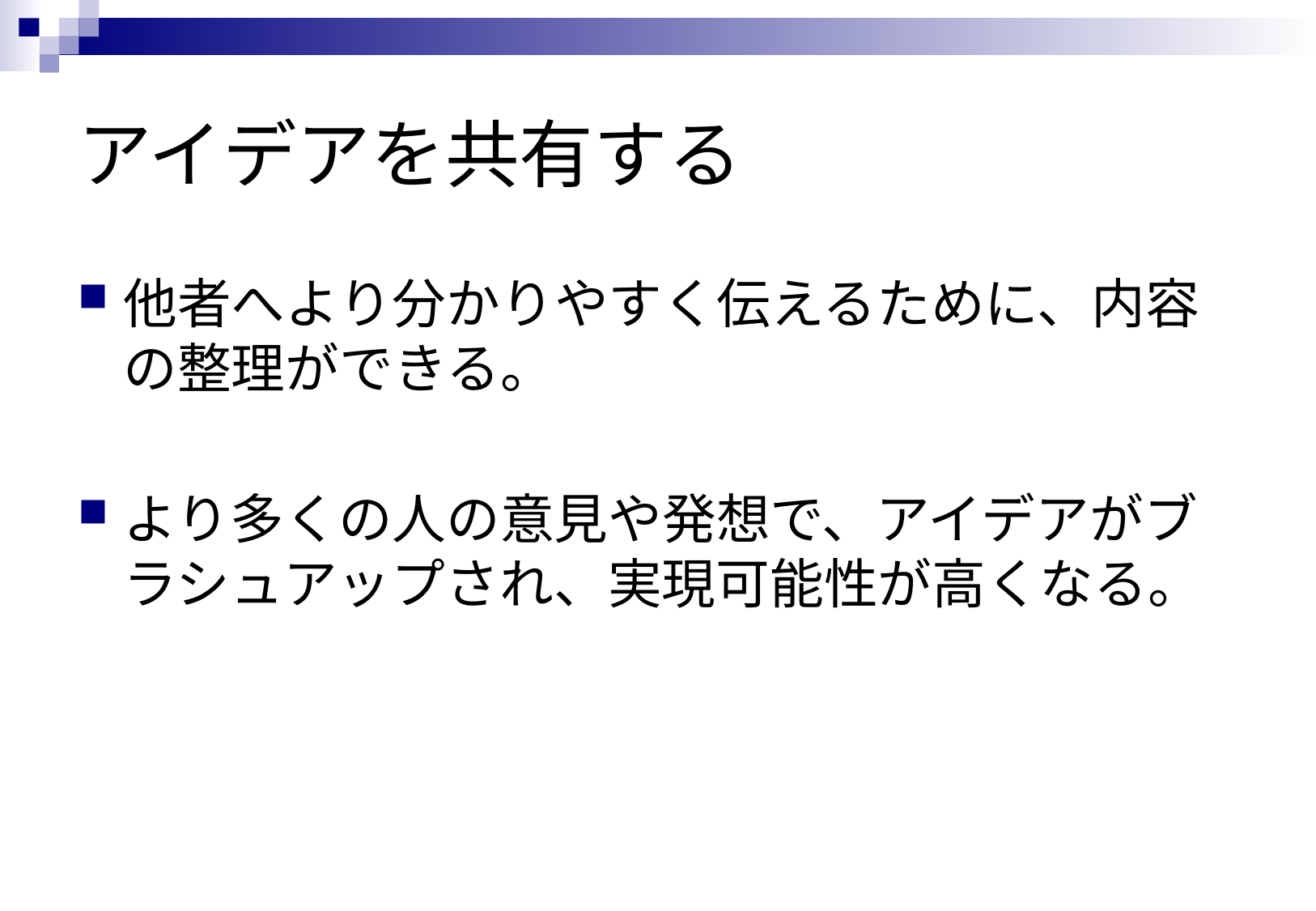

# アイデアを共有する
他者へより分かりやすく伝えるために、内容の整理ができる。

より多くの人の意見や発想で、アイデアがブラシュアップされ、実現可能性が高くなる。